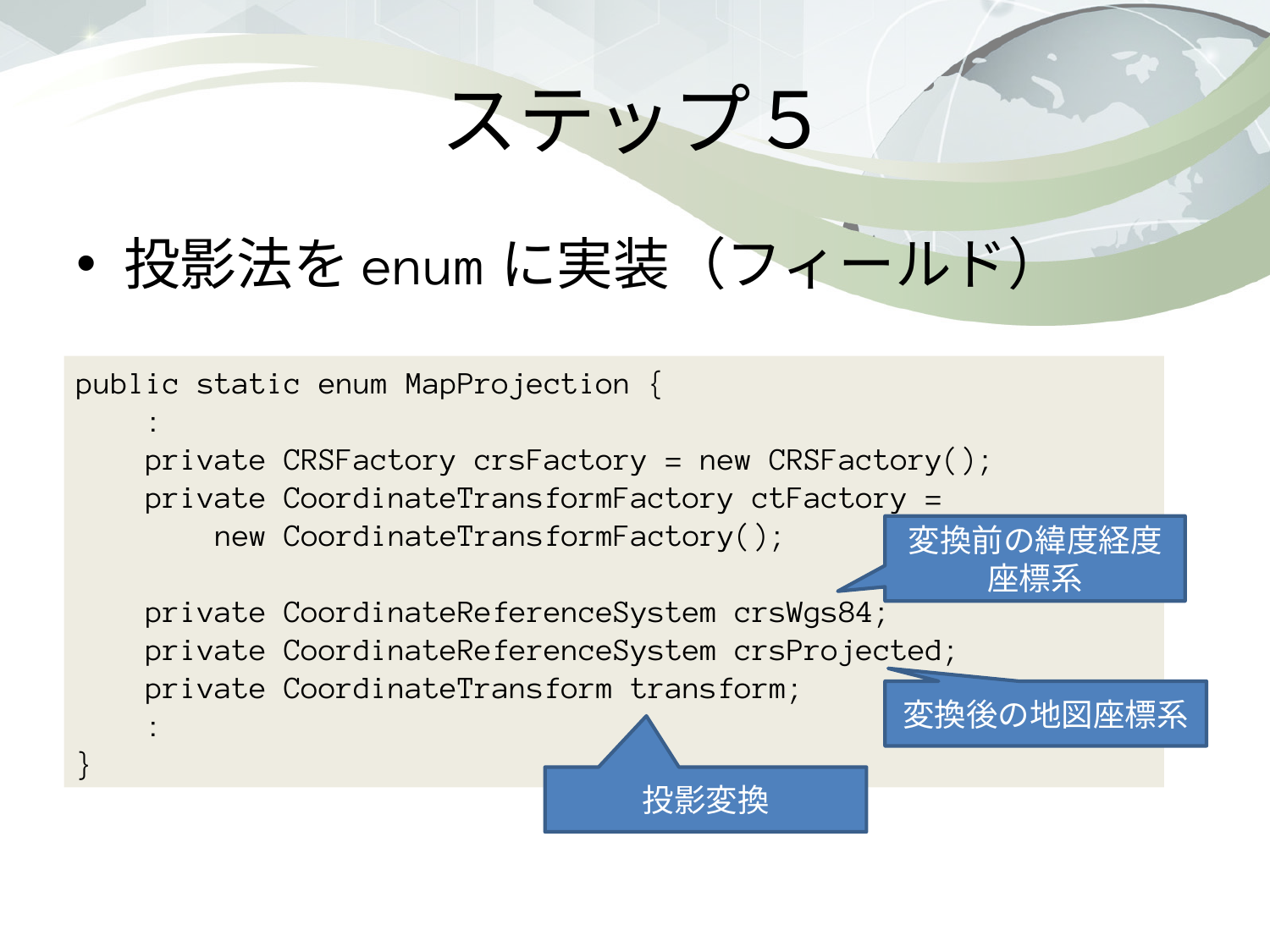

# ステップ５
投影法をenumに実装（フィールド）
public static enum MapProjection {
    :
    private CRSFactory crsFactory = new CRSFactory();
    private CoordinateTransformFactory ctFactory =
        new CoordinateTransformFactory();

    private CoordinateReferenceSystem crsWgs84;
    private CoordinateReferenceSystem crsProjected;
    private CoordinateTransform transform;
    :
}
変換前の緯度経度座標系
変換後の地図座標系
投影変換